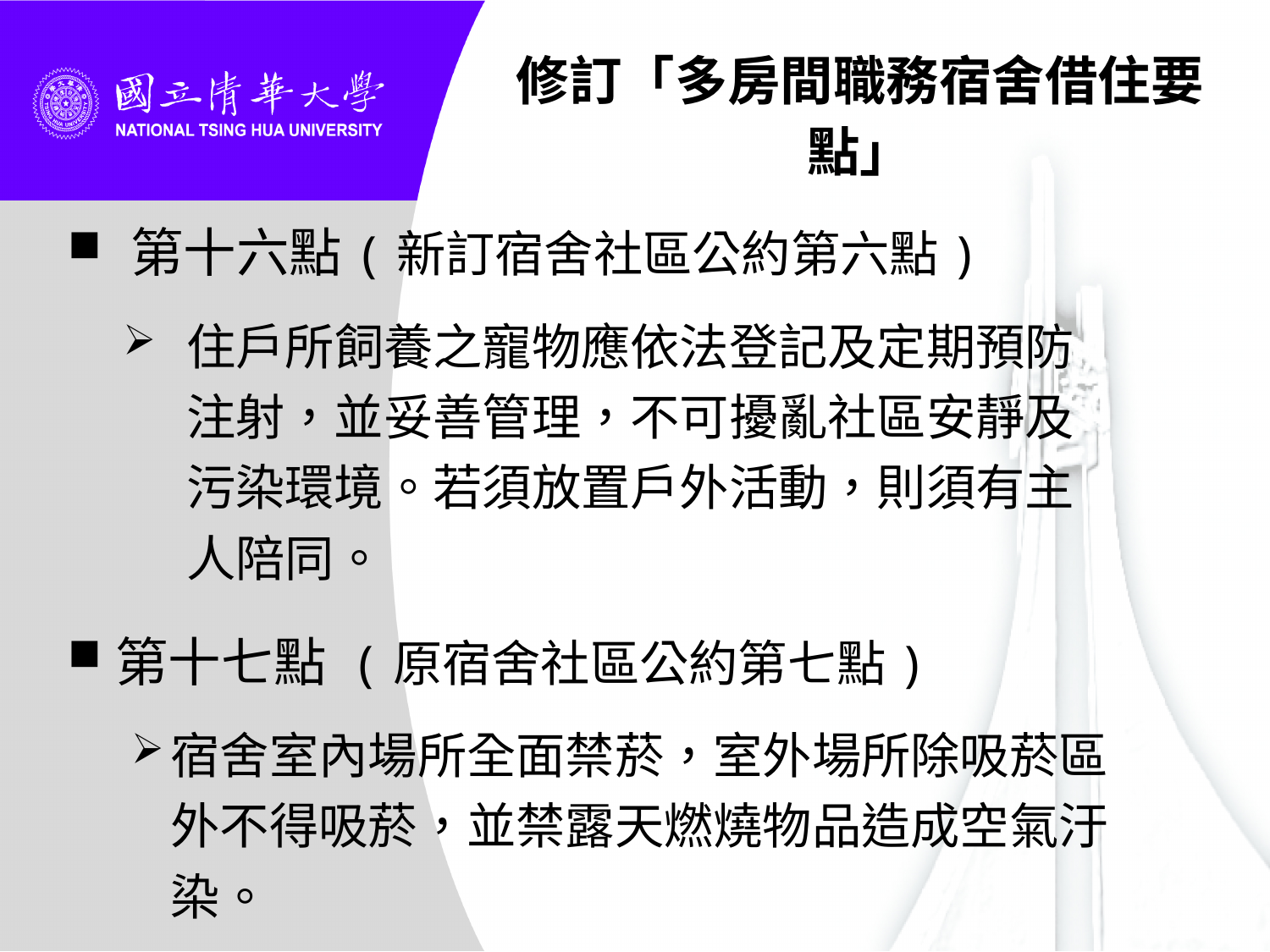

修訂「多房間職務宿舍借住要點」
第十六點(新訂宿舍社區公約第六點)
住戶所飼養之寵物應依法登記及定期預防注射，並妥善管理，不可擾亂社區安靜及污染環境。若須放置戶外活動，則須有主人陪同。
第十七點 (原宿舍社區公約第七點)
宿舍室內場所全面禁菸，室外場所除吸菸區外不得吸菸，並禁露天燃燒物品造成空氣汙染。